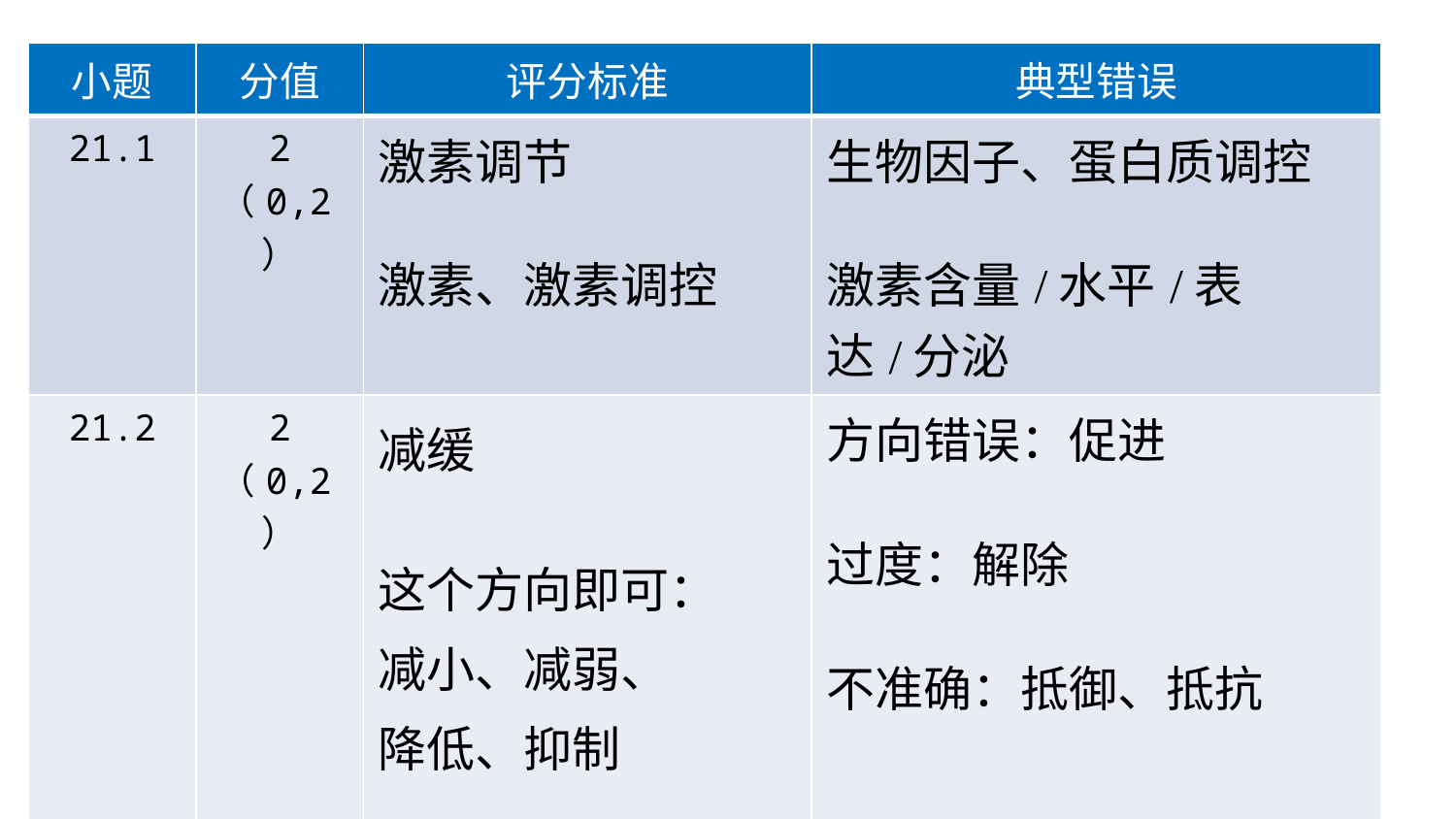

| 小题 | 分值 | 评分标准 | 典型错误 |
| --- | --- | --- | --- |
| 21.1 | 2 （0,2） | 激素调节 激素、激素调控 | 生物因子、蛋白质调控 激素含量/水平/表达/分泌 |
| 21.2 | 2 （0,2） | 减缓 这个方向即可： 减小、减弱、 降低、抑制 | 方向错误：促进 过度：解除 不准确：抵御、抵抗 |